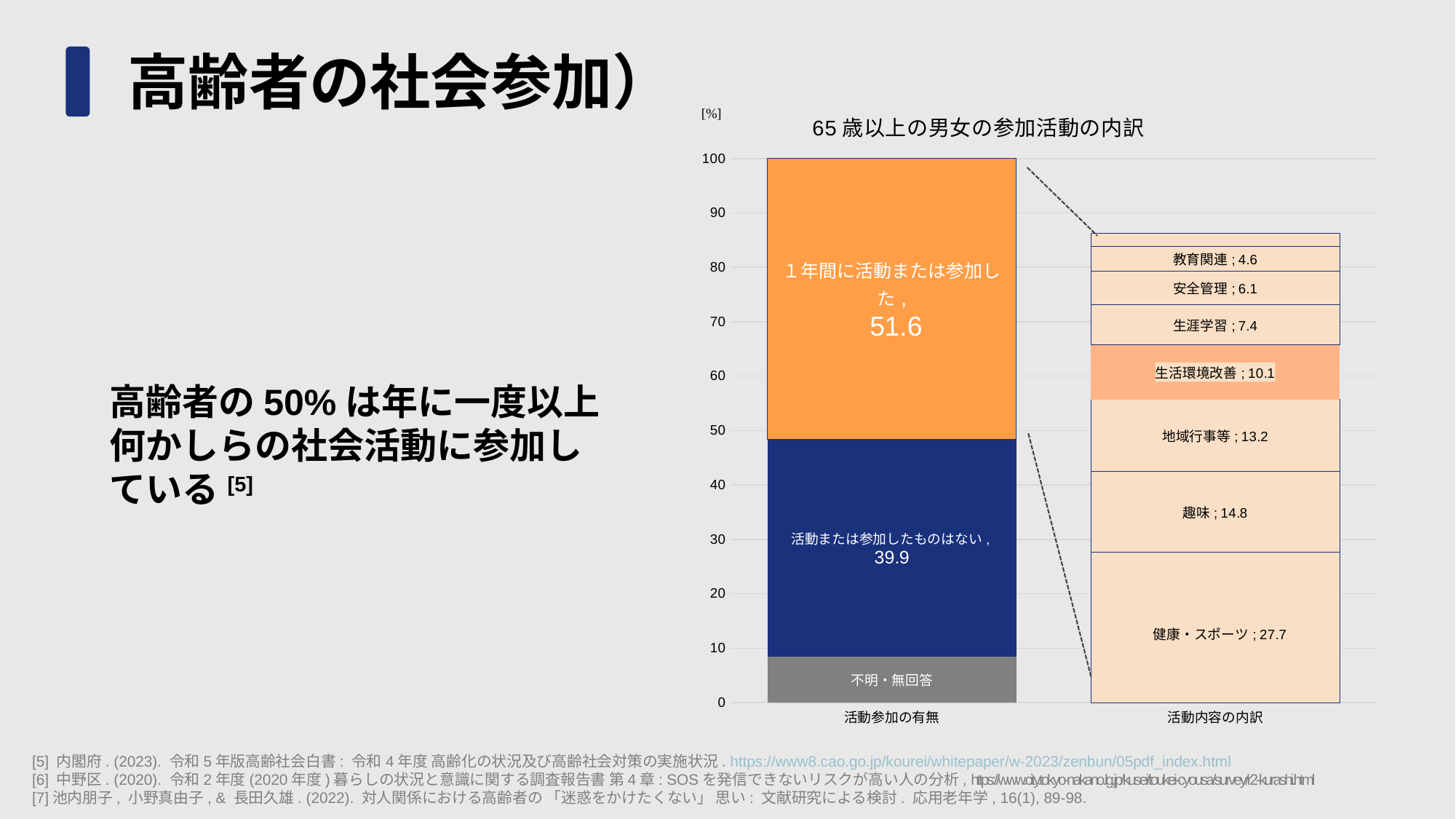

# 高齢者の社会参加）

### Chart: 65歳以上の男女の参加活動の内訳

| Category | 年齢 | 不明・無回答 | 活動または参加したものはない | １年間に活動または参加した | 健康・スポーツ | 趣味 | 地域行事等 | 生活環境改善 | 生涯学習 | 安全管理 | 教育関連 | その他 |
|---|---|---|---|---|---|---|---|---|---|---|---|---|
| 活動参加の有無 | 0.0 | 8.5 | 39.9 | 51.6 | None | None | None | None | None | None | None | None |
| 活動内容の内訳 | None | None | None | None | 27.7 | 14.8 | 13.2 | 10.1 | 7.4 | 6.1 | 4.6 | 2.4 |
高齢者の50%は年に一度以上
何かしらの社会活動に参加している[5]
[5] 内閣府. (2023). 令和5年版高齢社会白書: 令和4年度 高齢化の状況及び高齢社会対策の実施状況. https://www8.cao.go.jp/kourei/whitepaper/w-2023/zenbun/05pdf_index.html
[6] 中野区. (2020). 令和2年度(2020年度)暮らしの状況と意識に関する調査報告書 第4章: SOSを発信できないリスクが高い人の分析, https://www.city.tokyo-nakano.lg.jp/kusei/toukei-cyousa/survey/r2-kurashi.html
[7]池内朋子, 小野真由子, & 長田久雄. (2022). 対人関係における高齢者の 「迷惑をかけたくない」 思い: 文献研究による検討. 応用老年学, 16(1), 89-98.